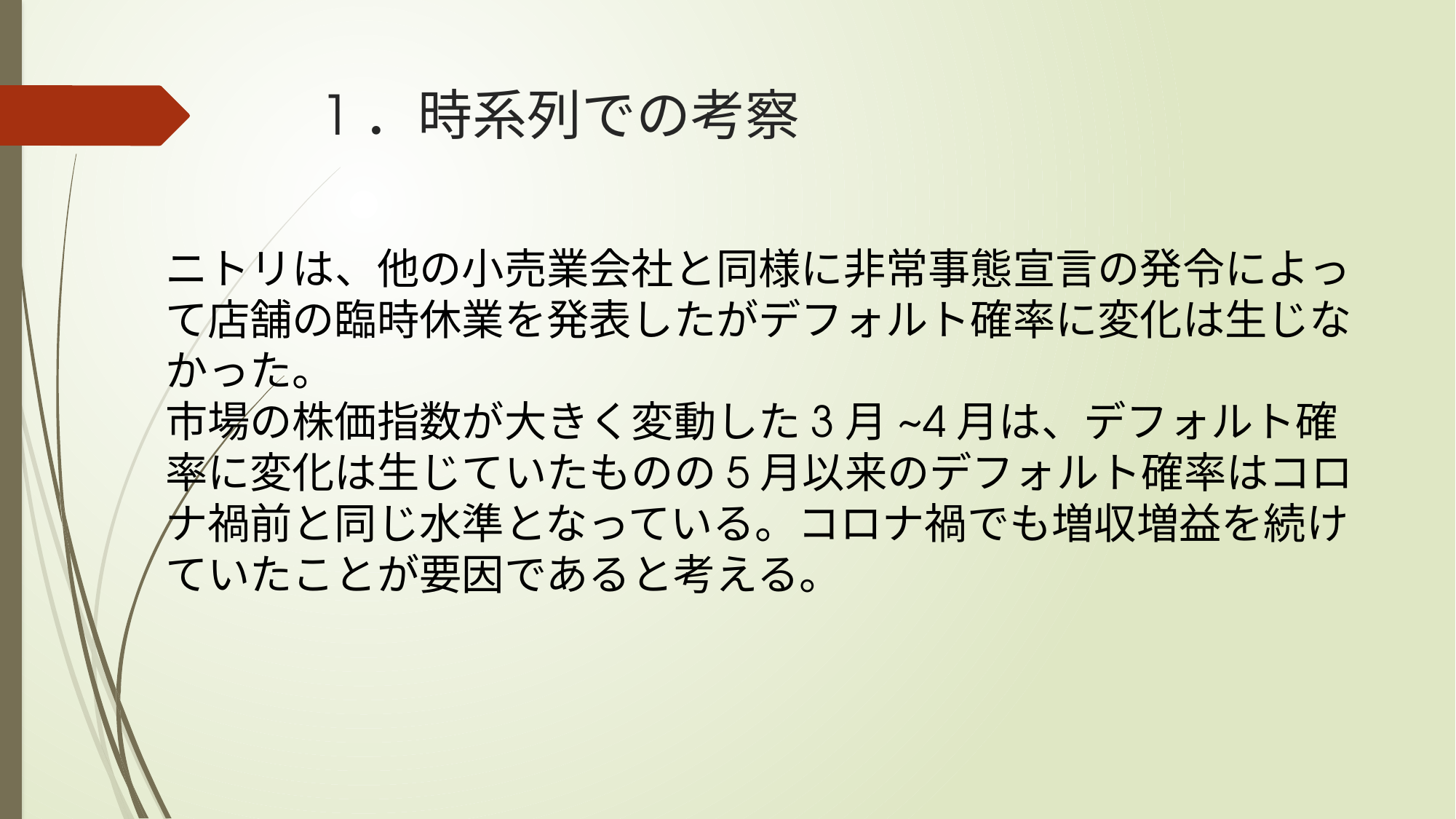

# 1．時系列での考察
ニトリは、他の小売業会社と同様に非常事態宣言の発令によって店舗の臨時休業を発表したがデフォルト確率に変化は生じなかった。
市場の株価指数が大きく変動した3月~4月は、デフォルト確率に変化は生じていたものの5月以来のデフォルト確率はコロナ禍前と同じ水準となっている。コロナ禍でも増収増益を続けていたことが要因であると考える。